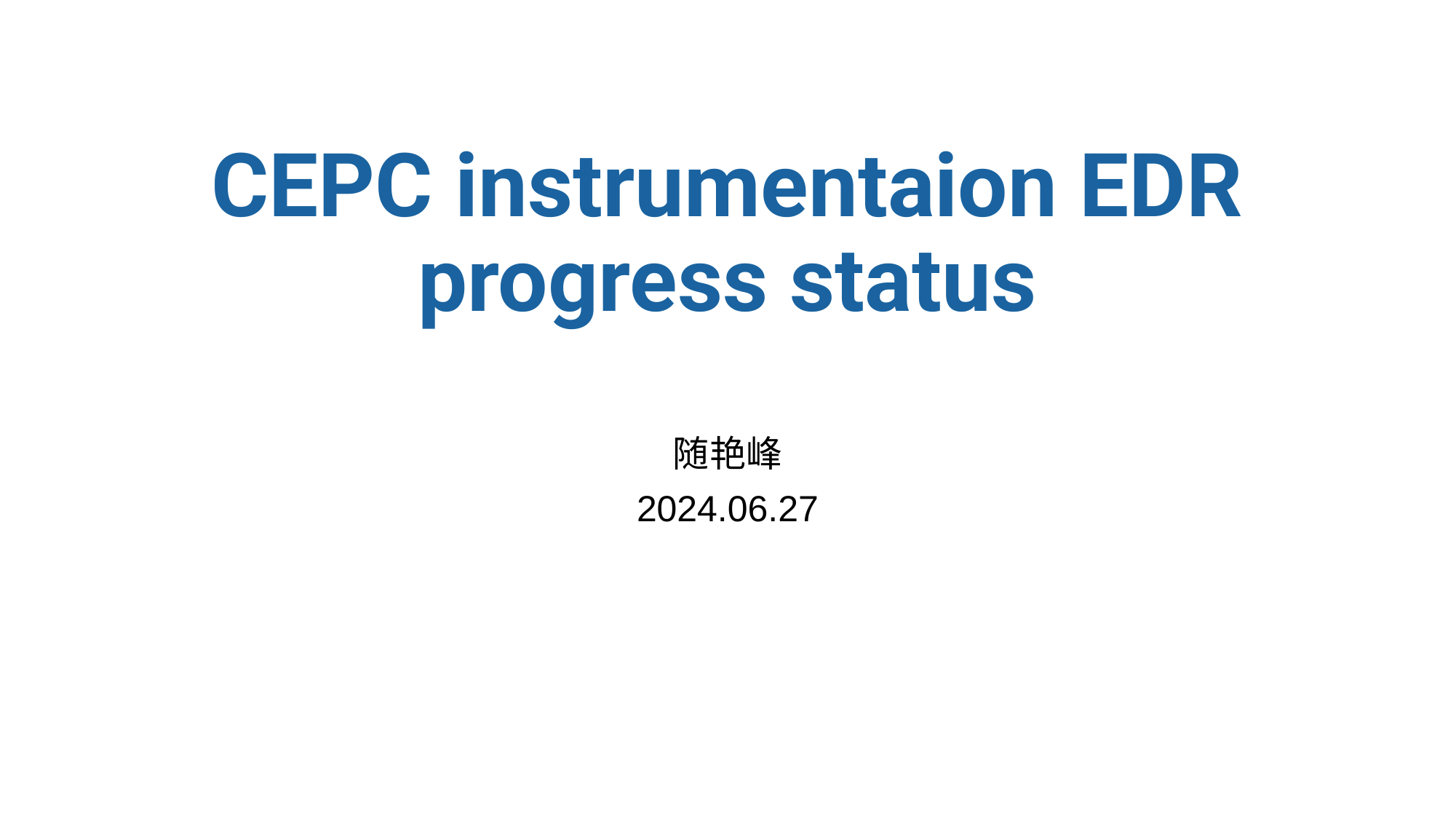

# CEPC instrumentaion EDR progress status
随艳峰
2024.06.27